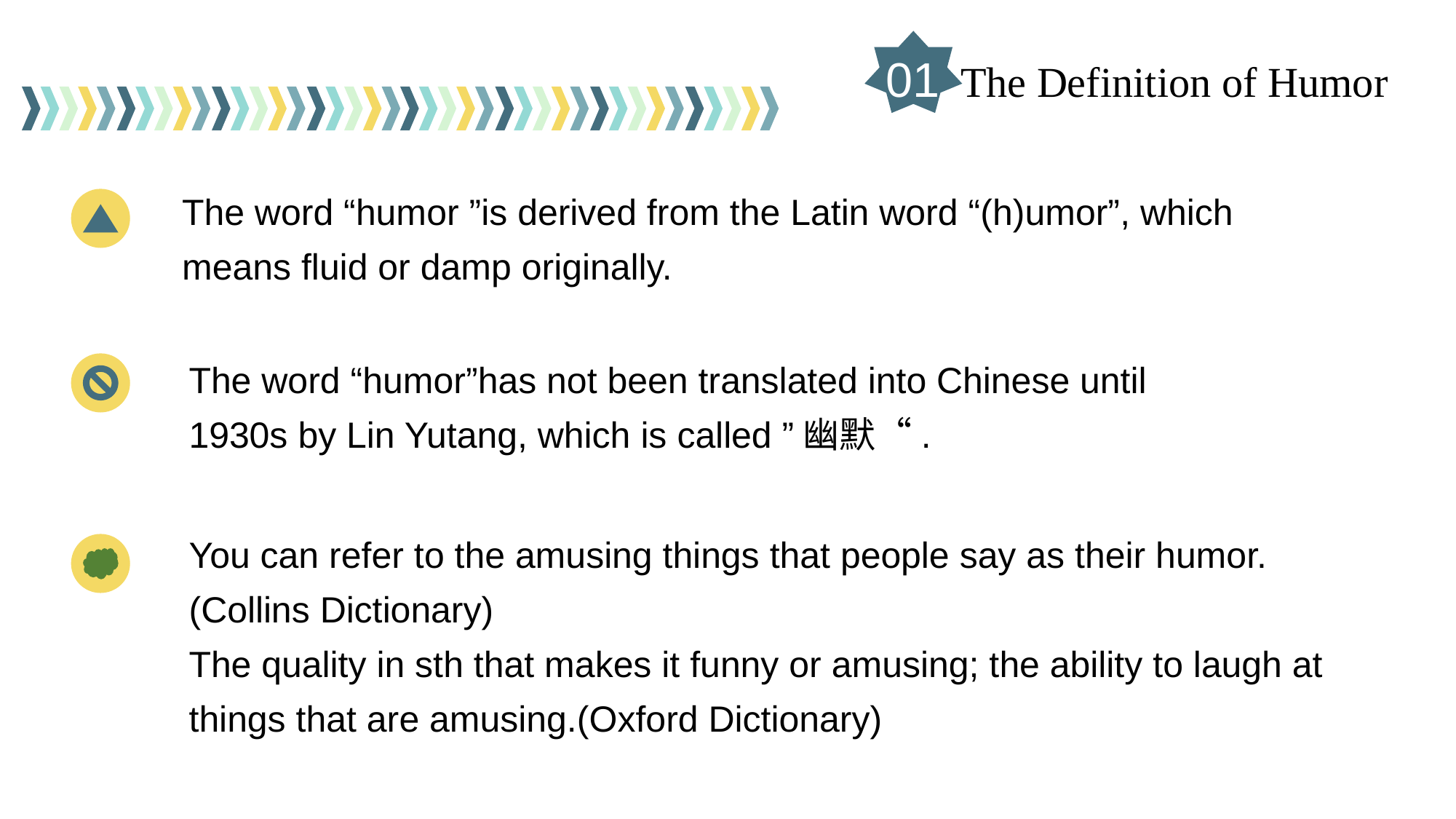

01  The Definition of Humor

The word “humor ”is derived from the Latin word “(h)umor”, which means fluid or damp originally.

The word “humor”has not been translated into Chinese until 1930s by Lin Yutang, which is called ”幽默“.

You can refer to the amusing things that people say as their humor. (Collins Dictionary)
The quality in sth that makes it funny or amusing; the ability to laugh at things that are amusing.(Oxford Dictionary)